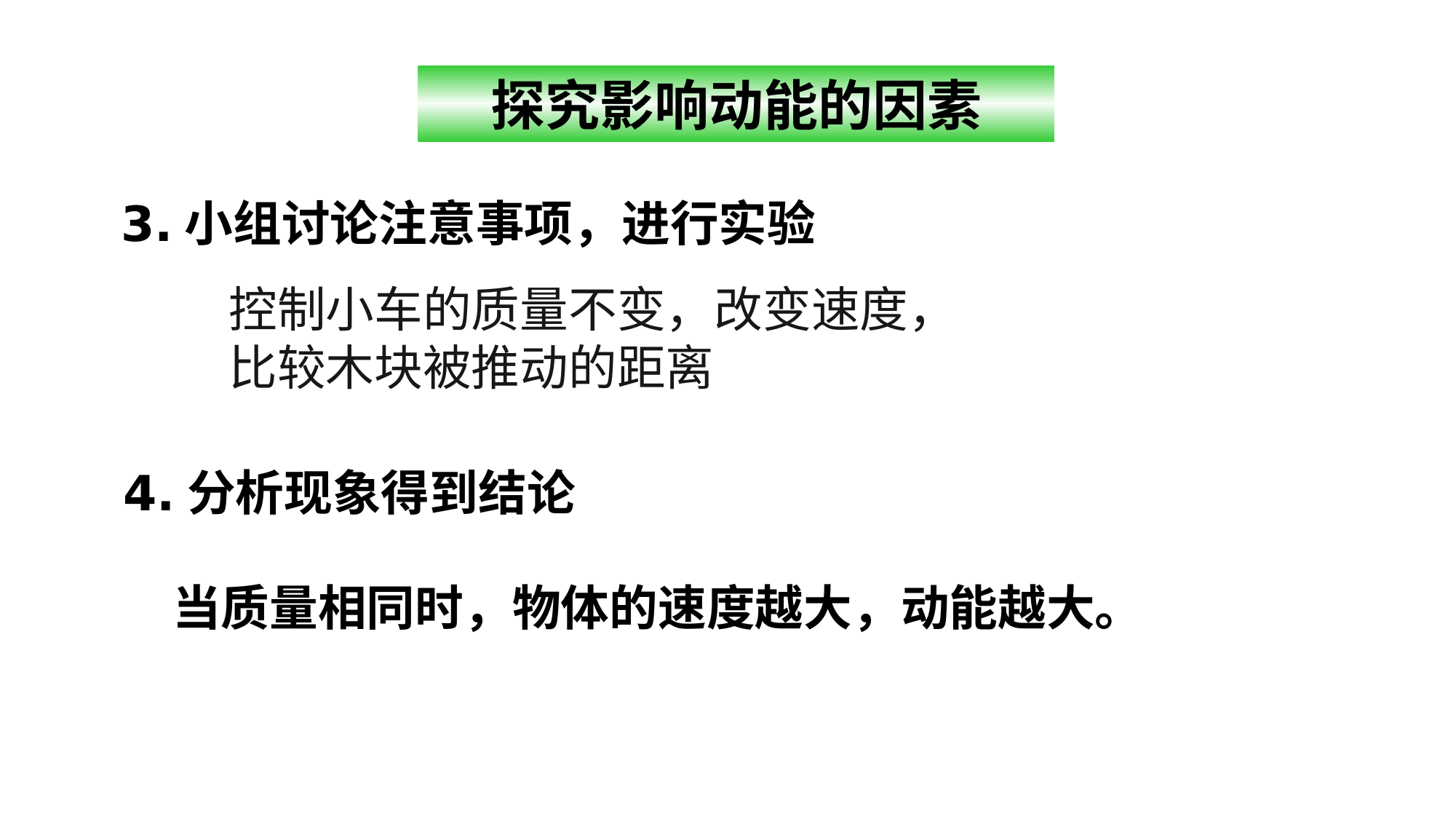

探究影响动能的因素
3.小组讨论注意事项，进行实验
控制小车的质量不变，改变速度，
比较木块被推动的距离
4.分析现象得到结论
当质量相同时，物体的速度越大，动能越大。